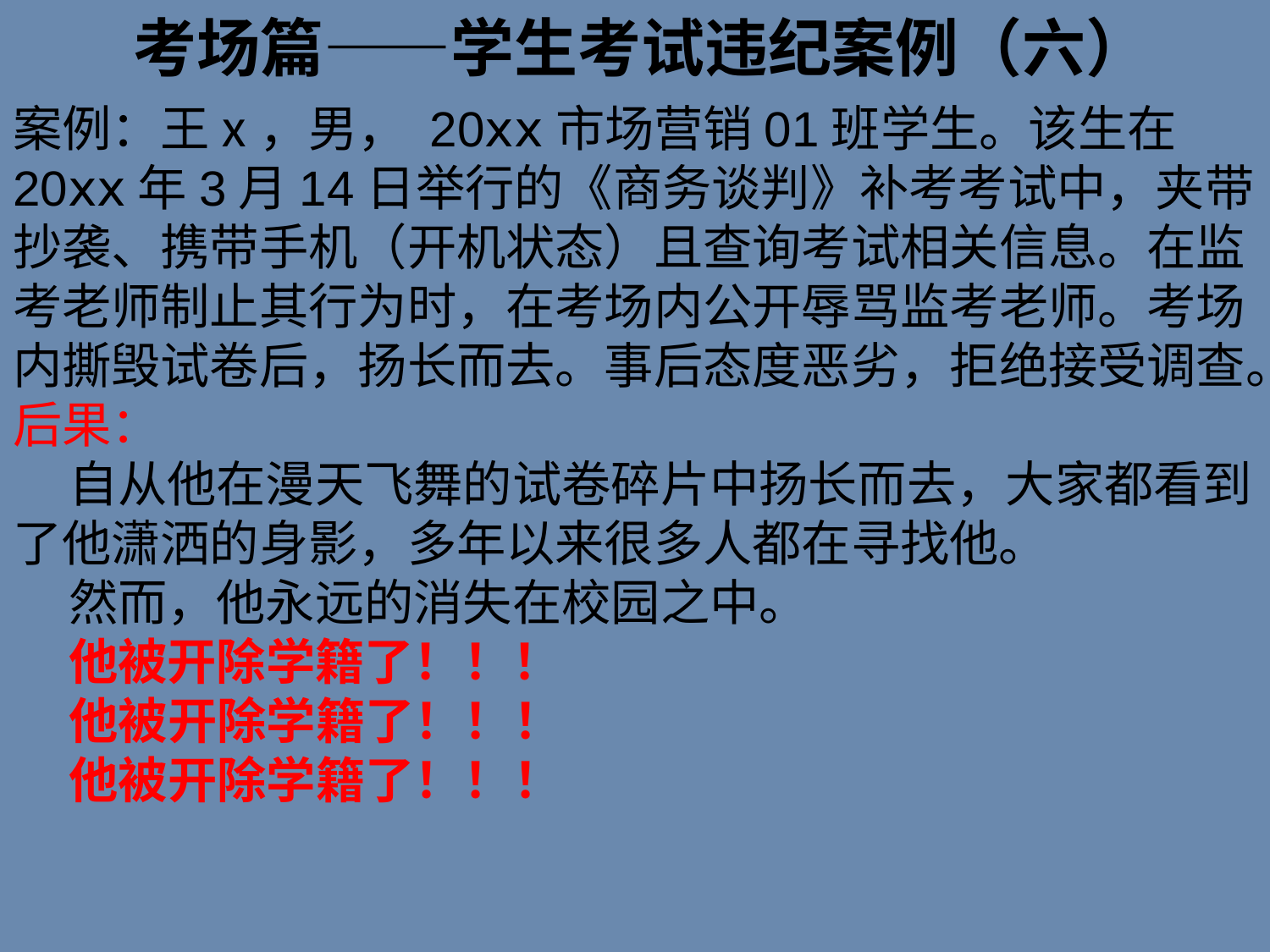

考场篇——学生考试违纪案例（六）
案例：王ⅹ，男， 20ⅹⅹ市场营销01班学生。该生在20ⅹⅹ年3月14日举行的《商务谈判》补考考试中，夹带抄袭、携带手机（开机状态）且查询考试相关信息。在监考老师制止其行为时，在考场内公开辱骂监考老师。考场内撕毁试卷后，扬长而去。事后态度恶劣，拒绝接受调查。
后果：
    自从他在漫天飞舞的试卷碎片中扬长而去，大家都看到了他潇洒的身影，多年以来很多人都在寻找他。
    然而，他永远的消失在校园之中。
    他被开除学籍了！！！
    他被开除学籍了！！！
    他被开除学籍了！！！